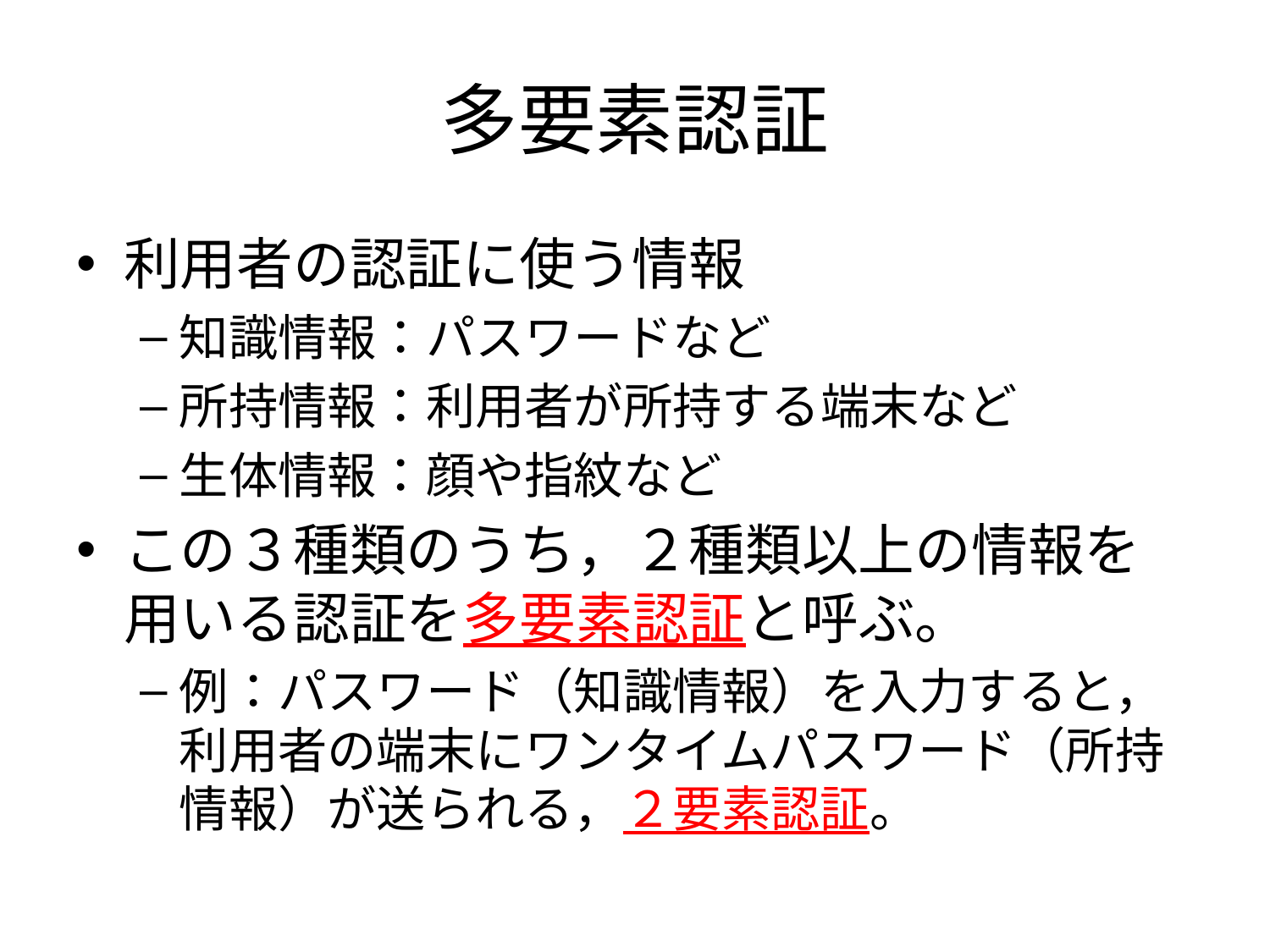

# 多要素認証
利用者の認証に使う情報
知識情報：パスワードなど
所持情報：利用者が所持する端末など
生体情報：顔や指紋など
この３種類のうち，２種類以上の情報を用いる認証を多要素認証と呼ぶ。
例：パスワード（知識情報）を入力すると，利用者の端末にワンタイムパスワード（所持情報）が送られる，２要素認証。